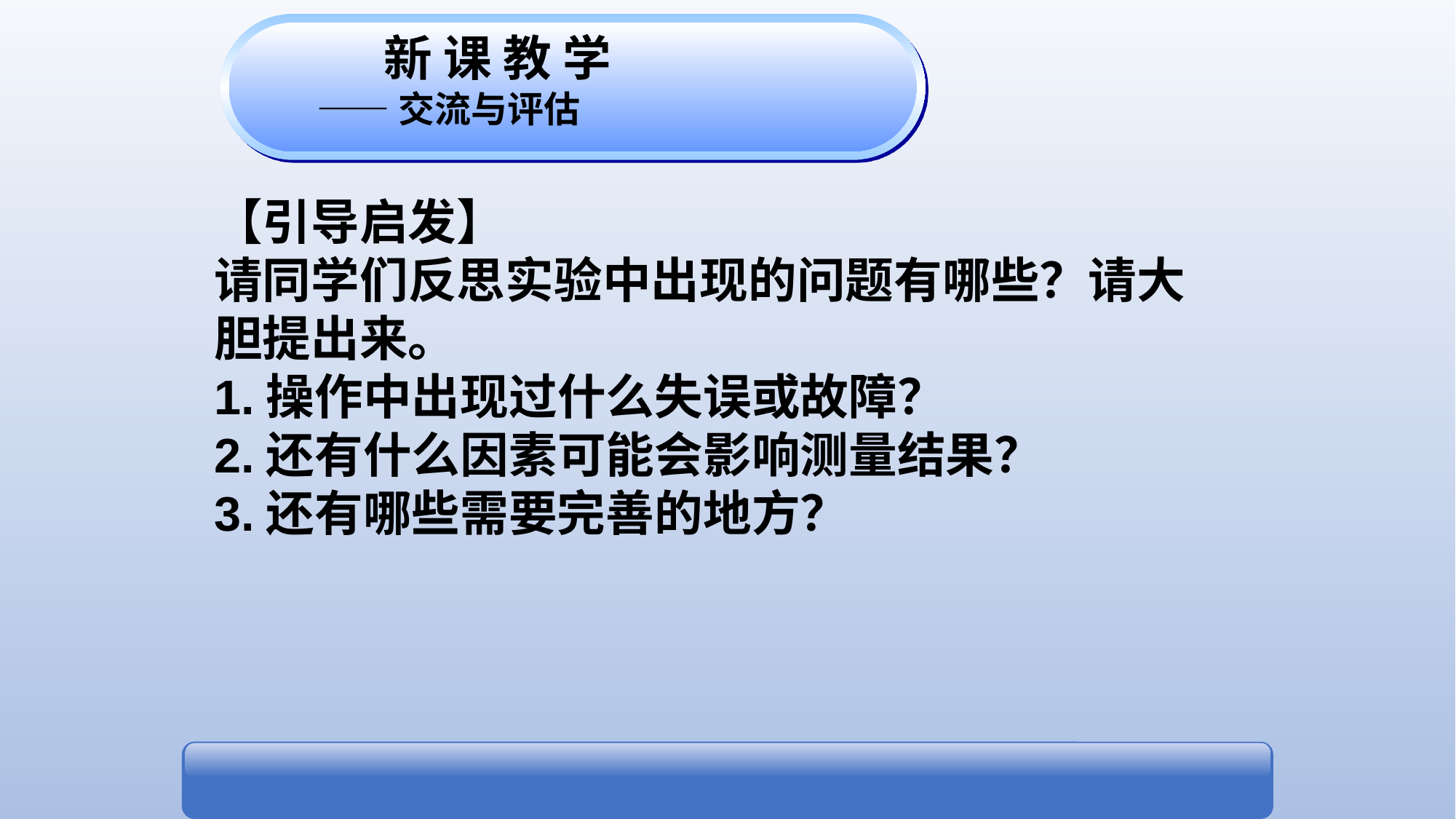

新 课 教 学
——交流与评估

【引导启发】
请同学们反思实验中出现的问题有哪些？请大胆提出来。
1.操作中出现过什么失误或故障？
2.还有什么因素可能会影响测量结果？
3.还有哪些需要完善的地方？